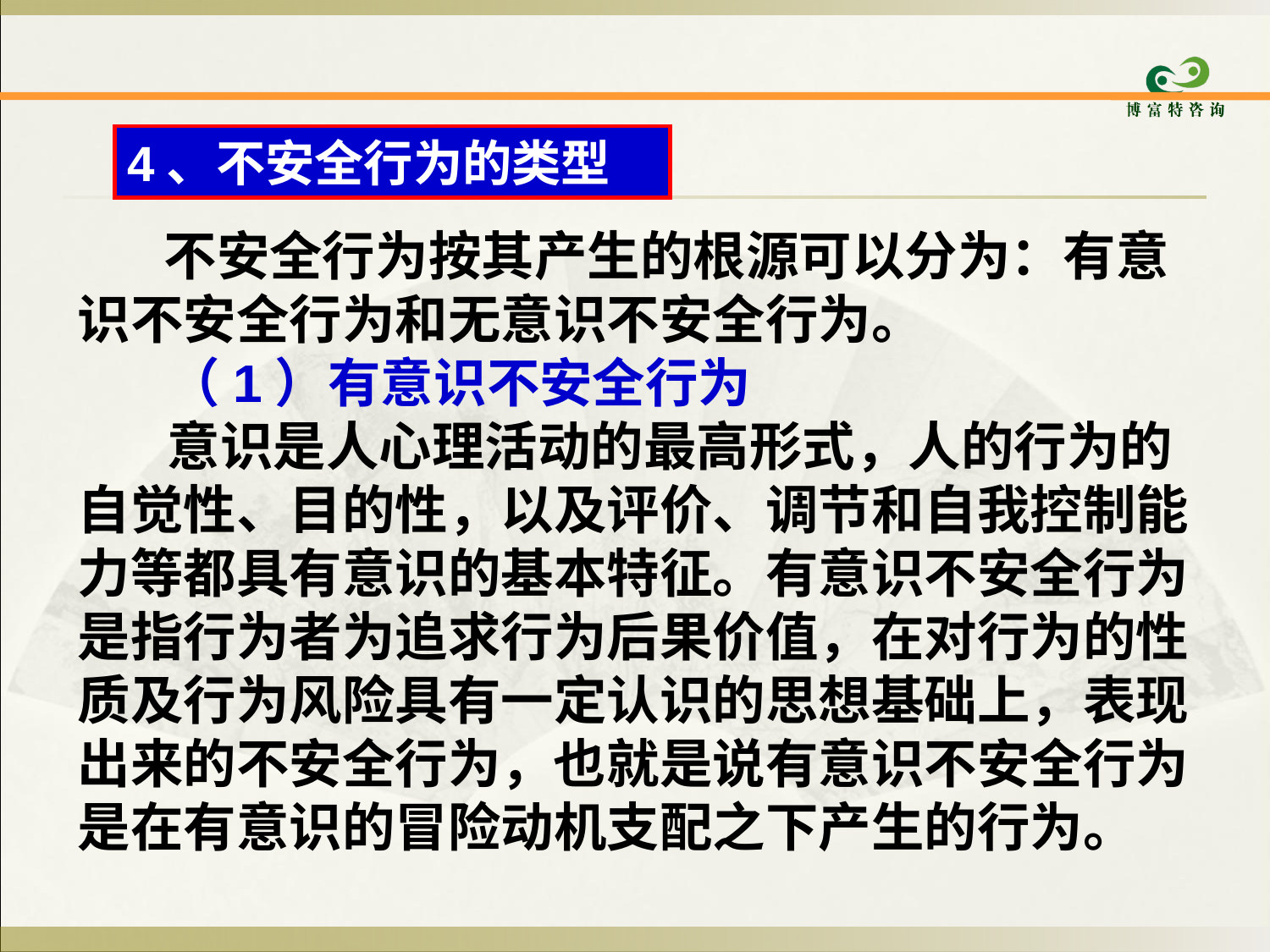

4、不安全行为的类型
　不安全行为按其产生的根源可以分为：有意识不安全行为和无意识不安全行为。
　（1）有意识不安全行为
　意识是人心理活动的最高形式，人的行为的自觉性、目的性，以及评价、调节和自我控制能力等都具有意识的基本特征。有意识不安全行为是指行为者为追求行为后果价值，在对行为的性质及行为风险具有一定认识的思想基础上，表现出来的不安全行为，也就是说有意识不安全行为是在有意识的冒险动机支配之下产生的行为。
60